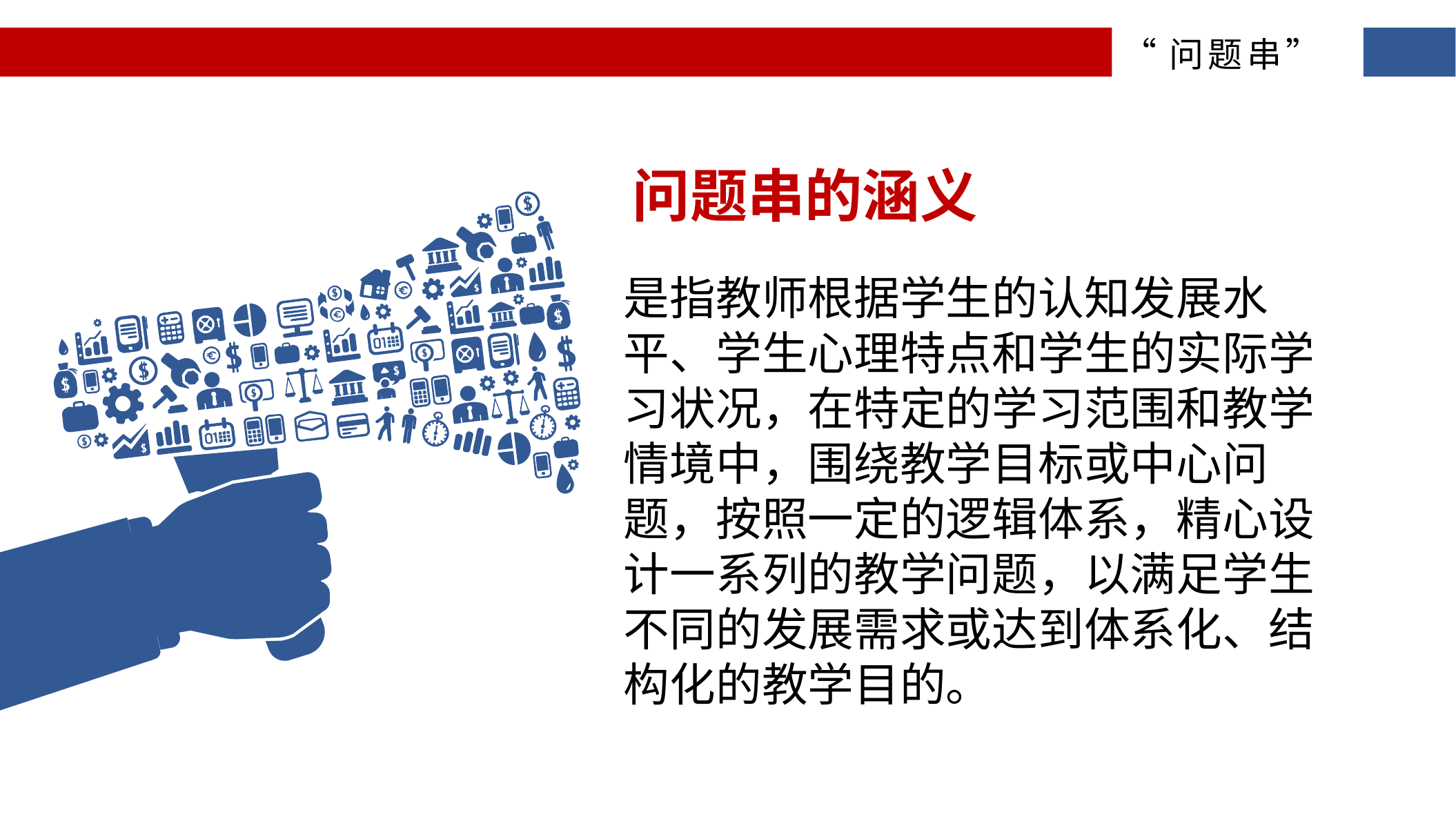

“问题串”

问题串的涵义

是指教师根据学生的认知发展水平、学生心理特点和学生的实际学习状况，在特定的学习范围和教学情境中，围绕教学目标或中心问题，按照一定的逻辑体系，精心设计一系列的教学问题，以满足学生不同的发展需求或达到体系化、结构化的教学目的。